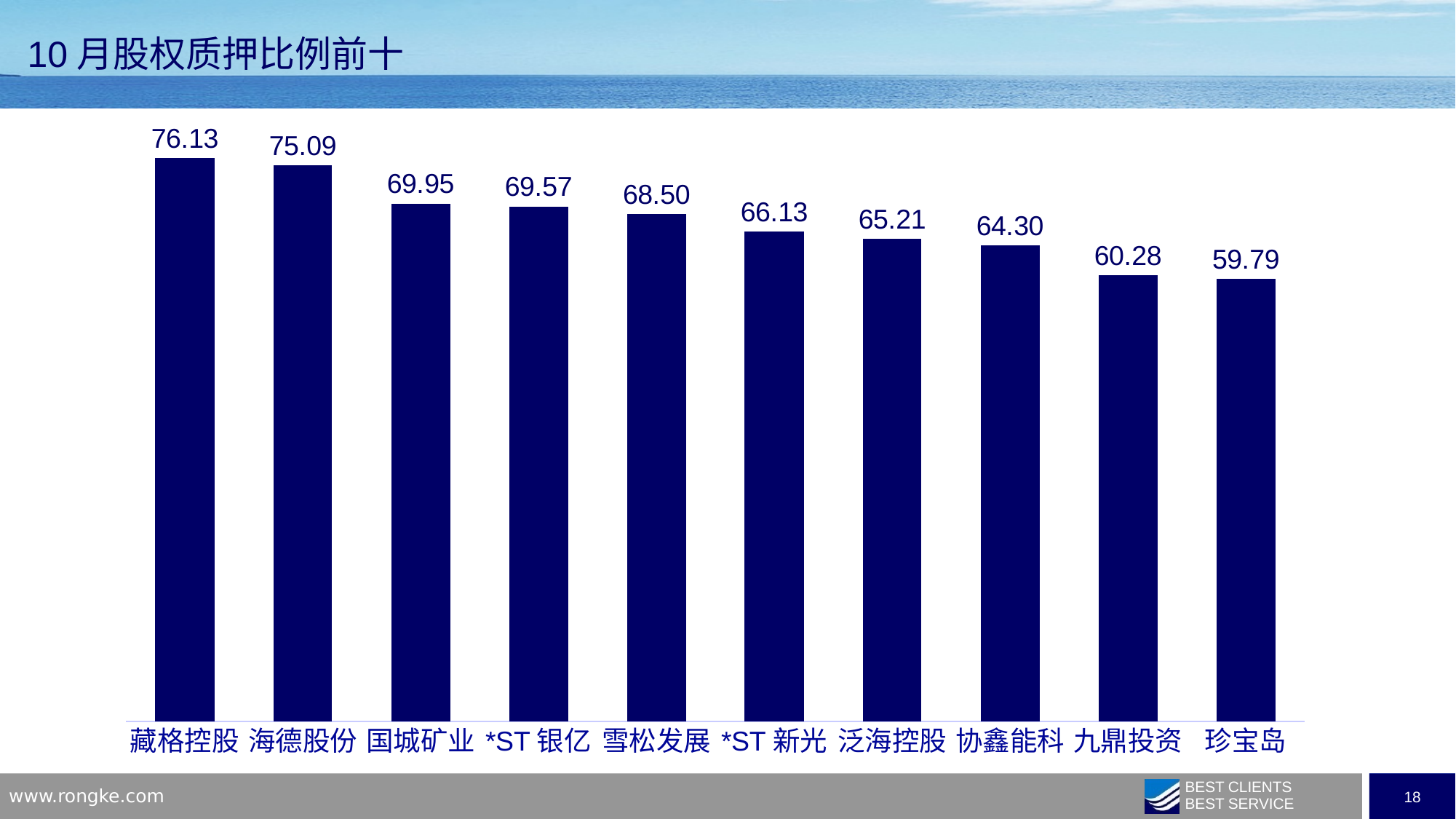

10月股权质押比例前十

### Chart

| Category |  |
|---|---|
| 藏格控股 | 76.1346 |
| 海德股份 | 75.0945 |
| 国城矿业 | 69.95 |
| *ST银亿 | 69.5658 |
| 雪松发展 | 68.504 |
| *ST新光 | 66.1297 |
| 泛海控股 | 65.2144 |
| 协鑫能科 | 64.2958 |
| 九鼎投资 | 60.2781 |
| 珍宝岛 | 59.7885 |
单位：%